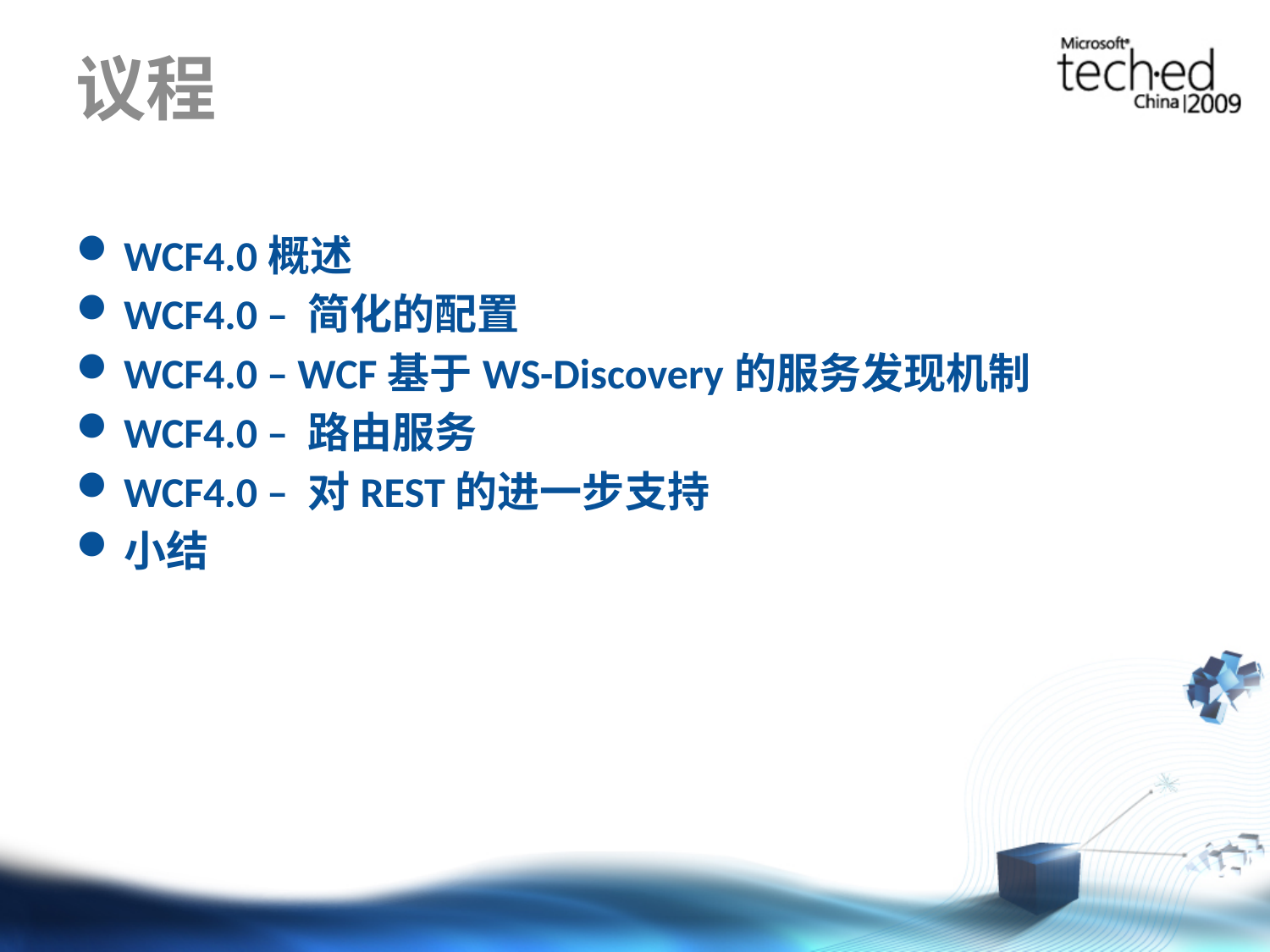

# 议程
WCF4.0概述
WCF4.0 – 简化的配置
WCF4.0 – WCF基于WS-Discovery的服务发现机制
WCF4.0 – 路由服务
WCF4.0 – 对REST的进一步支持
小结